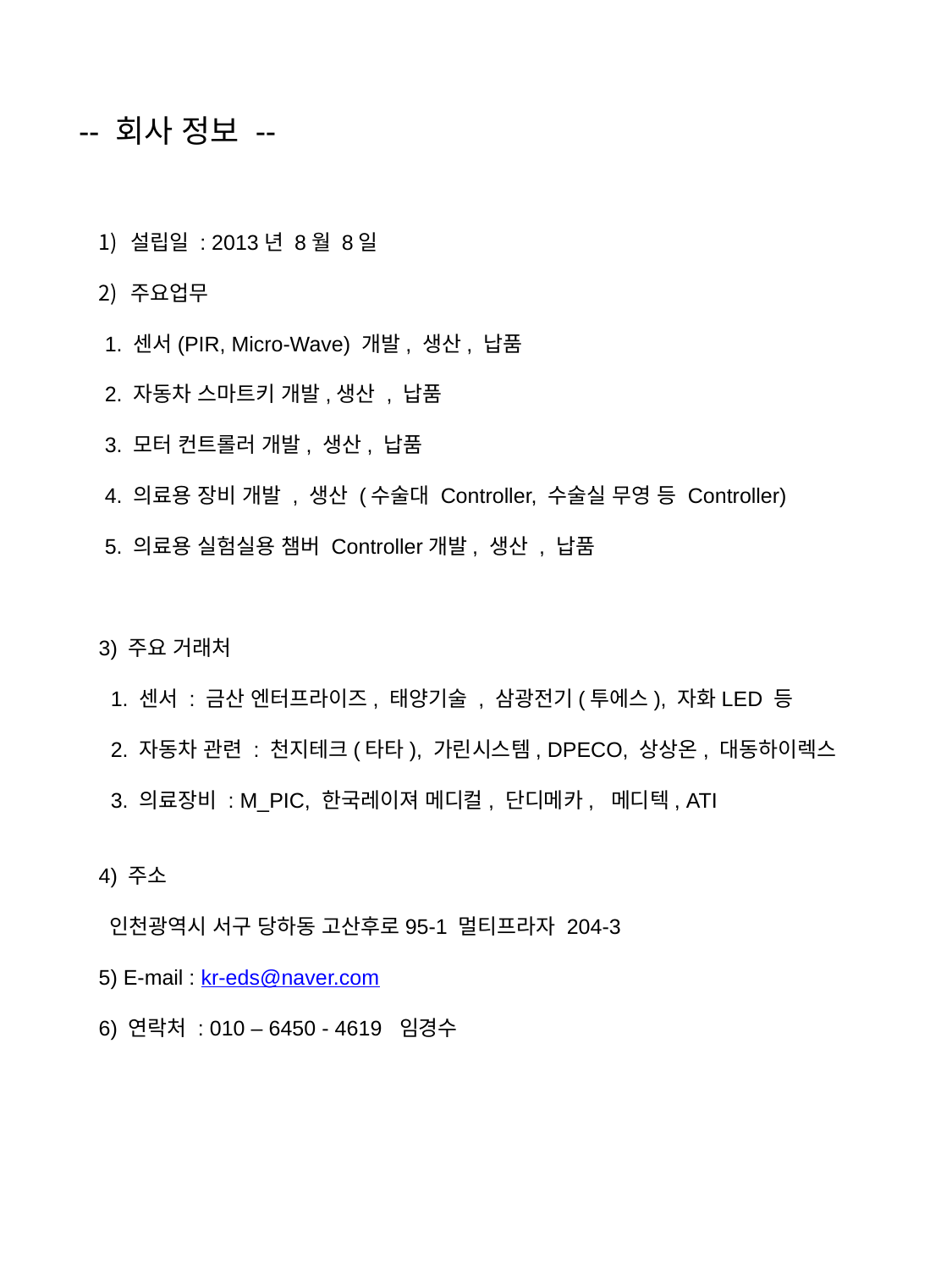

-- 회사 정보 --
설립일 : 2013년 8월 8일

주요업무

 1. 센서(PIR, Micro-Wave) 개발, 생산, 납품

 2. 자동차 스마트키 개발,생산 , 납품

 3. 모터 컨트롤러 개발, 생산, 납품

 4. 의료용 장비 개발 , 생산 (수술대 Controller, 수술실 무영 등 Controller)

 5. 의료용 실험실용 챔버 Controller개발, 생산 , 납품

3) 주요 거래처

  1. 센서 : 금산 엔터프라이즈, 태양기술 , 삼광전기(투에스), 자화LED 등

  2. 자동차 관련 : 천지테크(타타), 가린시스템, DPECO, 상상온, 대동하이렉스

  3. 의료장비 : M_PIC, 한국레이져 메디컬, 단디메카,  메디텍, ATI

4) 주소

 인천광역시 서구 당하동 고산후로95-1 멀티프라자 204-3

5) E-mail : kr-eds@naver.com

6) 연락처 : 010 – 6450 - 4619  임경수